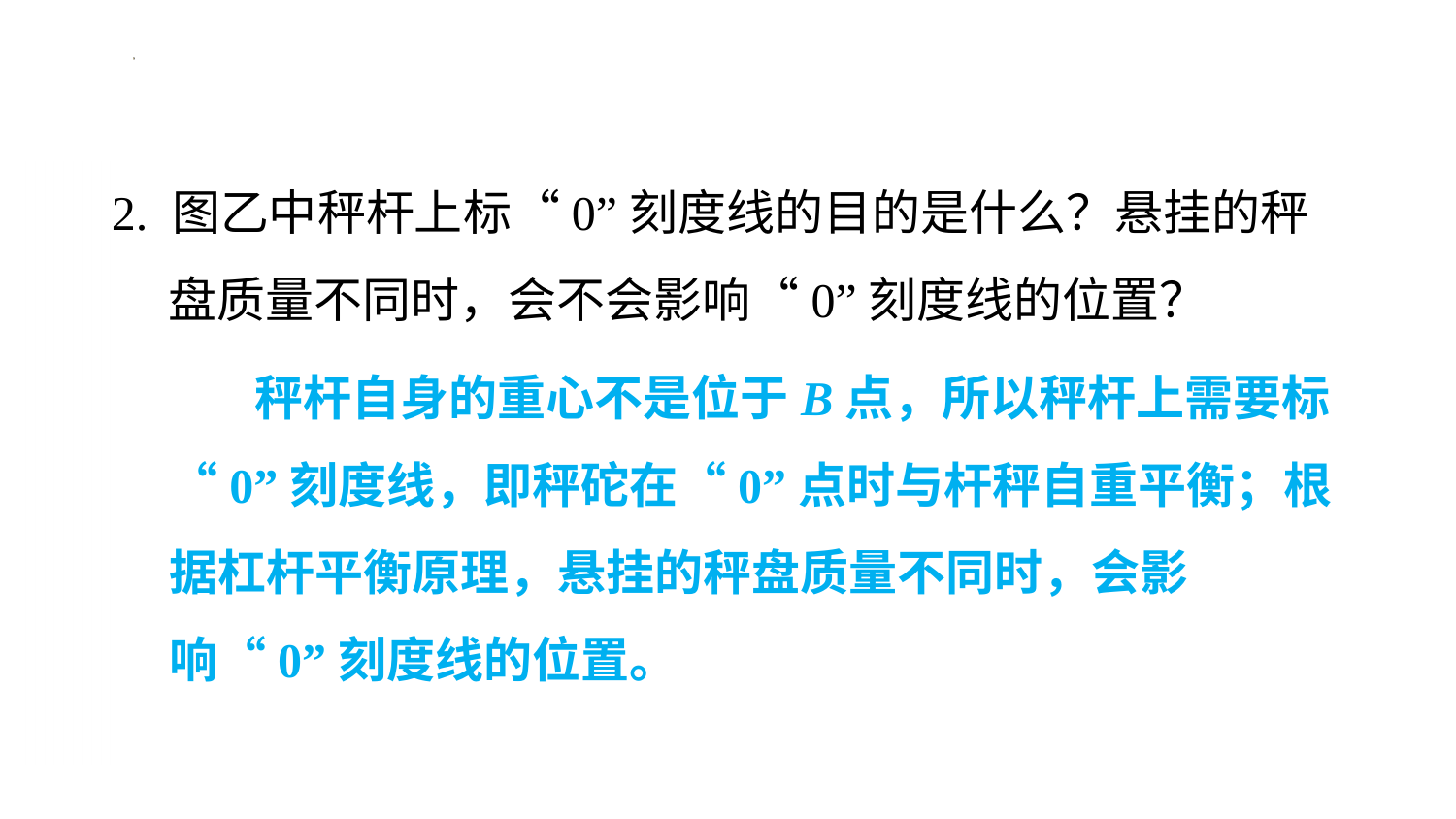

感悟新知
2. 图乙中秤杆上标“0”刻度线的目的是什么？悬挂的秤盘质量不同时，会不会影响“0”刻度线的位置？
秤杆自身的重心不是位于B点，所以秤杆上需要标“0”刻度线，即秤砣在“0”点时与杆秤自重平衡；根据杠杆平衡原理，悬挂的秤盘质量不同时，会影响“0”刻度线的位置。